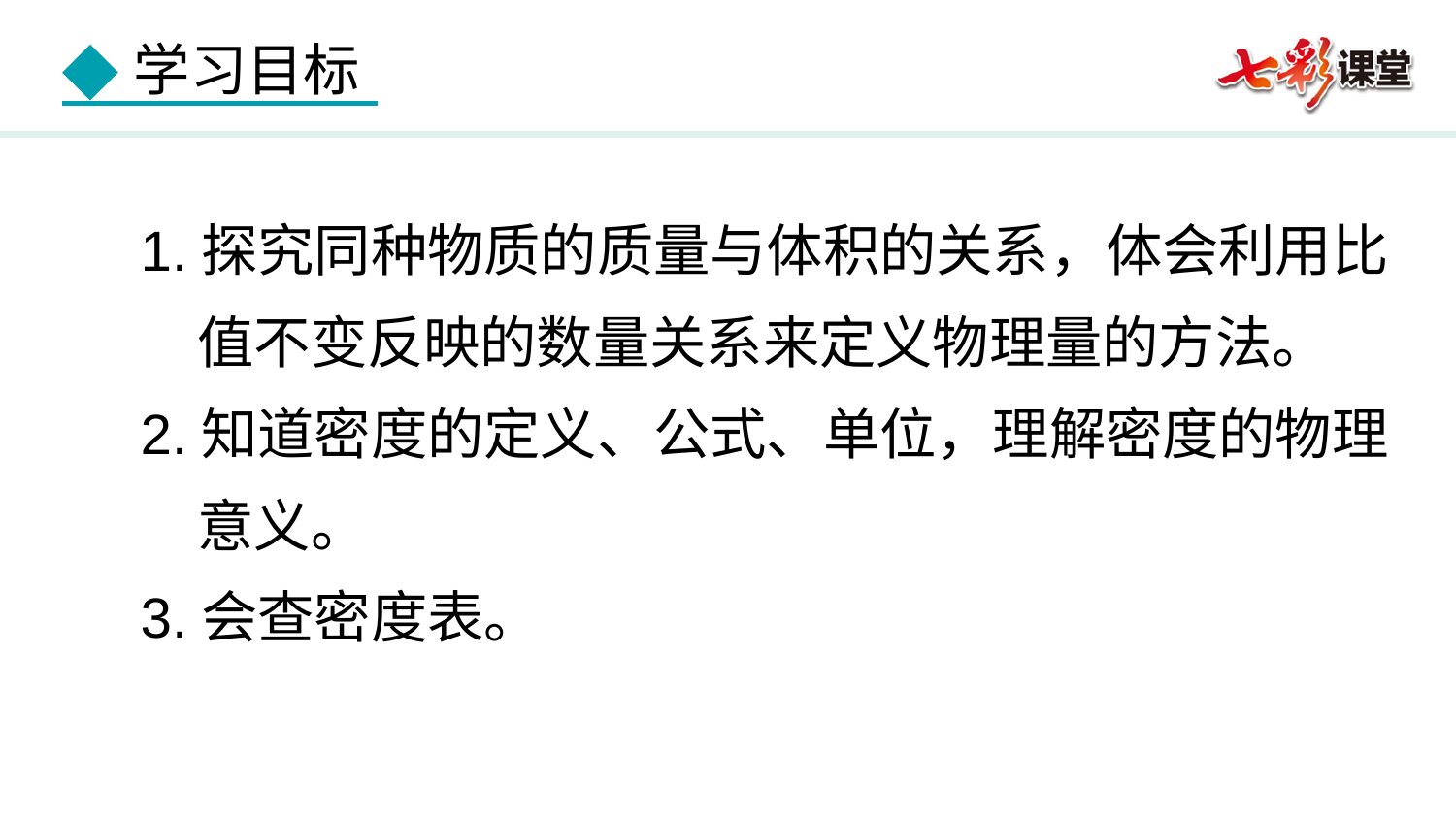

1.探究同种物质的质量与体积的关系，体会利用比值不变反映的数量关系来定义物理量的方法。
2.知道密度的定义、公式、单位，理解密度的物理意义。
3.会查密度表。